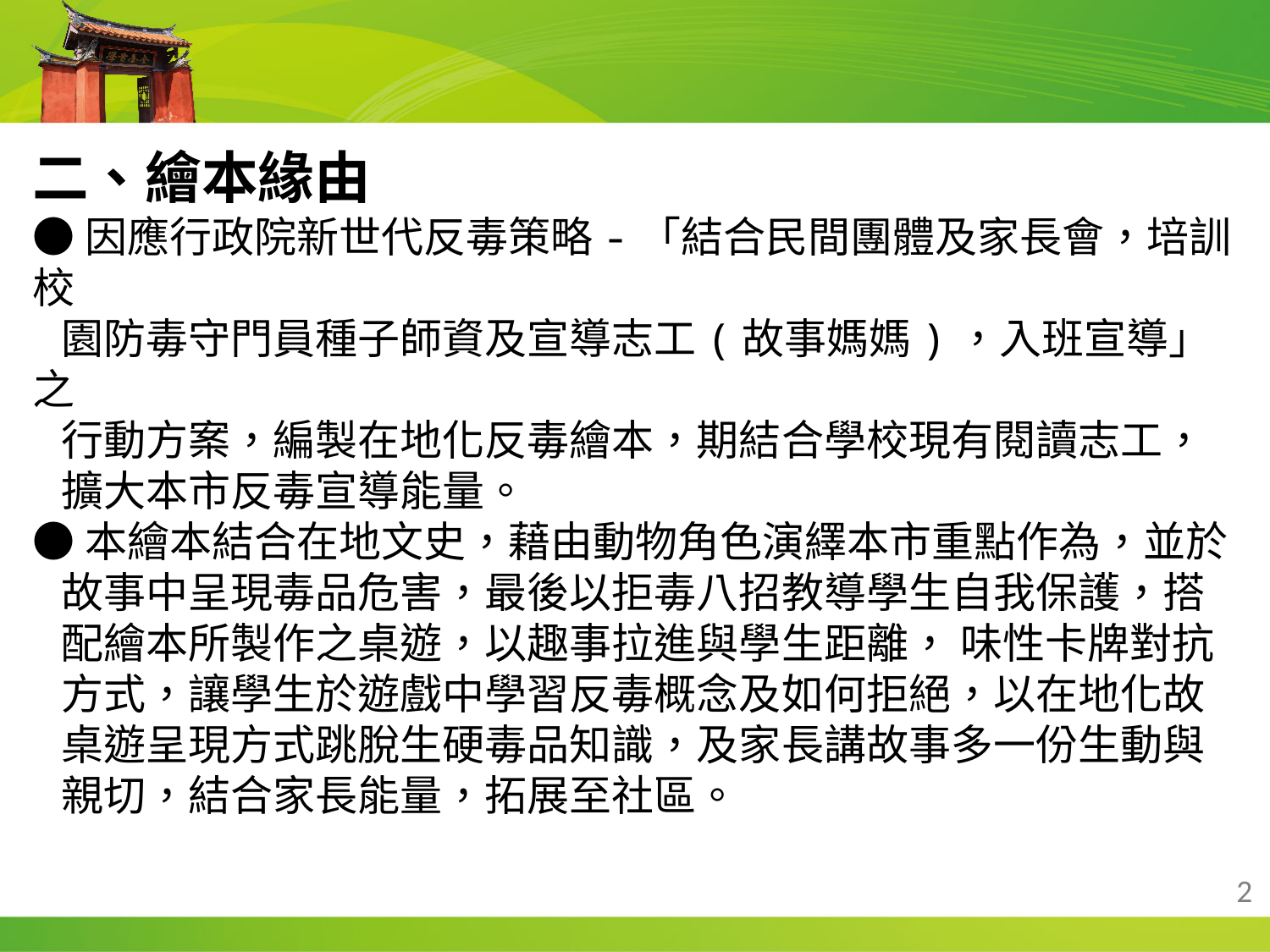

二、繪本緣由
●因應行政院新世代反毒策略-「結合民間團體及家長會，培訓校
  園防毒守門員種子師資及宣導志工(故事媽媽)，入班宣導」之
  行動方案，編製在地化反毒繪本，期結合學校現有閱讀志工，
  擴大本市反毒宣導能量。
●本繪本結合在地文史，藉由動物角色演繹本市重點作為，並於
  故事中呈現毒品危害，最後以拒毒八招教導學生自我保護，搭
  配繪本所製作之桌遊，以趣事拉進與學生距離， 味性卡牌對抗
  方式，讓學生於遊戲中學習反毒概念及如何拒絕，以在地化故
  桌遊呈現方式跳脫生硬毒品知識，及家長講故事多一份生動與
  親切，結合家長能量，拓展至社區。
2